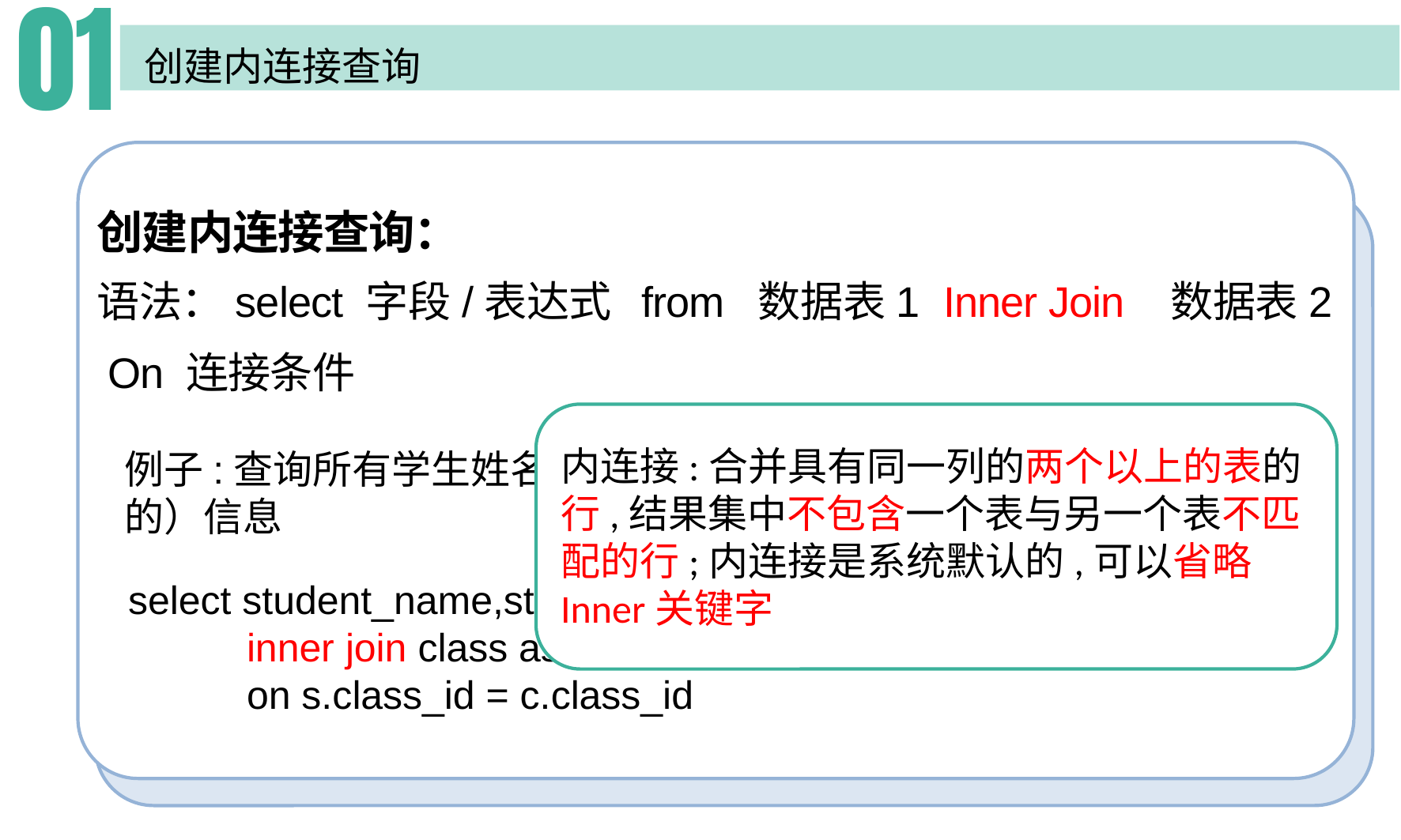

01

创建内连接查询

创建内连接查询：
语法：select 字段/表达式  from  数据表1  Inner Join   数据表2  On 连接条件
内连接:合并具有同一列的两个以上的表的行,结果集中不包含一个表与另一个表不匹配的行;内连接是系统默认的,可以省略Inner关键字
例子:查询所有学生姓名、学生id、年龄、班级名称（是class表的）信息
select student_name,student_id,age,classname from student as s
	inner join class as c
	on s.class_id = c.class_id